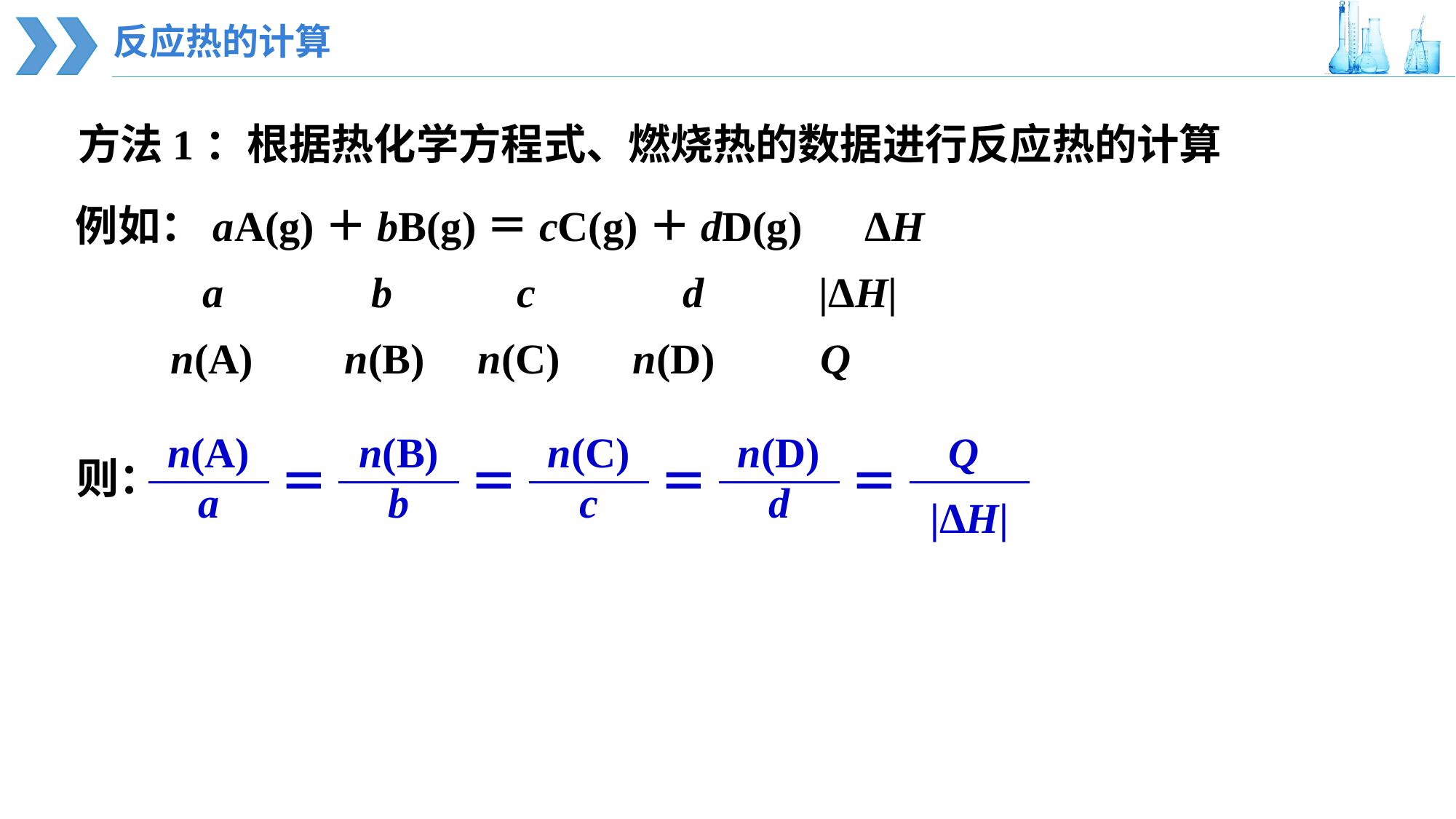

反应热的计算
方法1：根据热化学方程式、燃烧热的数据进行反应热的计算
例如：aA(g)＋bB(g)＝cC(g)＋dD(g)　ΔH
            a　　　b　　  c　　　d　 　|ΔH|
         n(A)　   n(B)     n(C)　 n(D)　　Q
n(A)
a
n(B)
b
n(C)
c
n(D)
d
Q
|ΔH|
＝
＝
＝
＝
则：